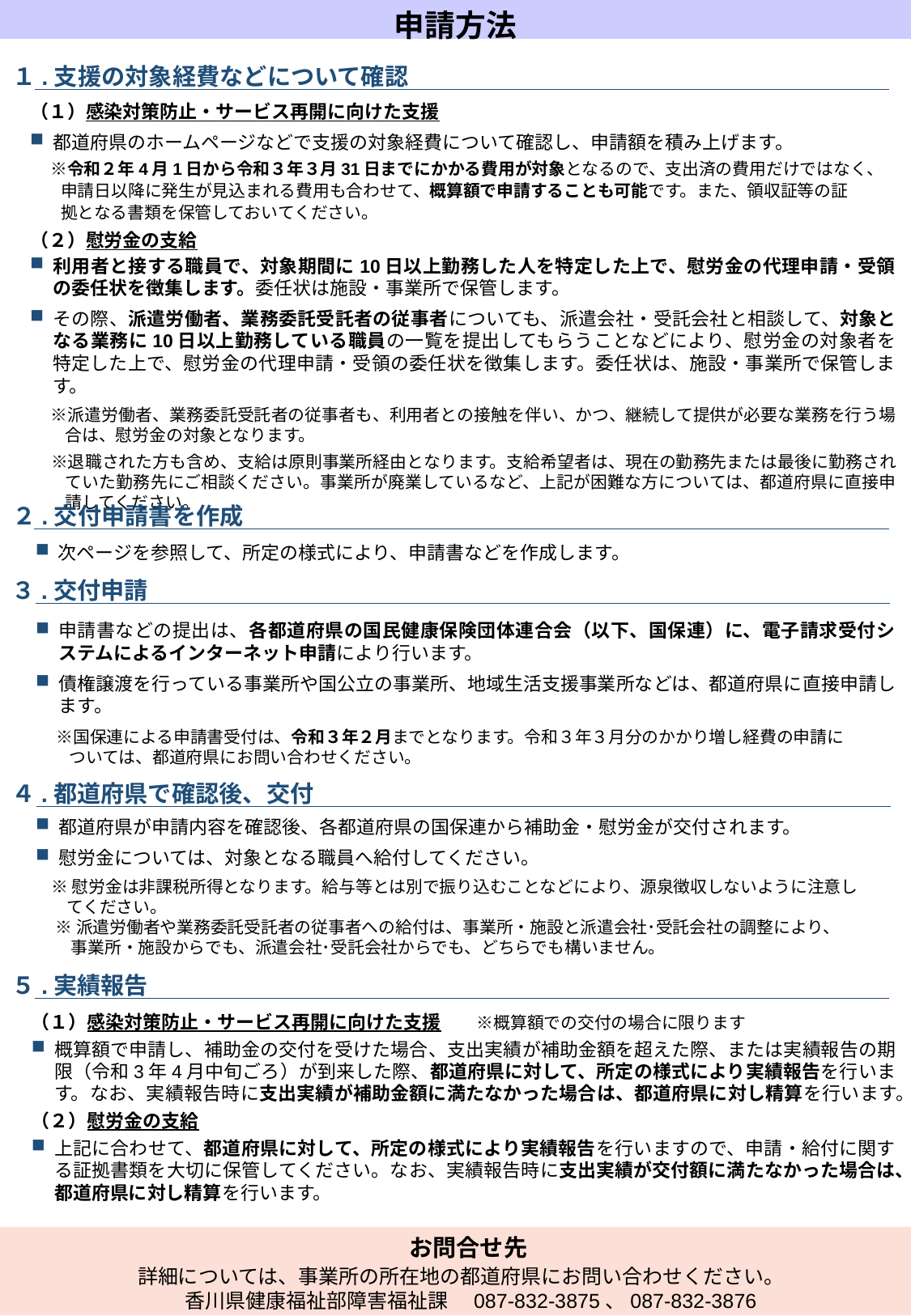

申請方法
１.支援の対象経費などについて確認
（１）感染対策防止・サービス再開に向けた支援
都道府県のホームページなどで支援の対象経費について確認し、申請額を積み上げます。
　 ※令和２年4月1日から令和３年３月31日までにかかる費用が対象となるので、支出済の費用だけではなく、
       申請日以降に発生が見込まれる費用も合わせて、概算額で申請することも可能です。また、領収証等の証
       拠となる書類を保管しておいてください。
（２）慰労金の支給
利用者と接する職員で、対象期間に10日以上勤務した人を特定した上で、慰労金の代理申請・受領の委任状を徴集します。委任状は施設・事業所で保管します。
その際、派遣労働者、業務委託受託者の従事者についても、派遣会社・受託会社と相談して、対象となる業務に10日以上勤務している職員の一覧を提出してもらうことなどにより、慰労金の対象者を特定した上で、慰労金の代理申請・受領の委任状を徴集します。委任状は、施設・事業所で保管します。
　 ※派遣労働者、業務委託受託者の従事者も、利用者との接触を伴い、かつ、継続して提供が必要な業務を行う場合は、慰労金の対象となります。
　 ※退職された方も含め、支給は原則事業所経由となります。支給希望者は、現在の勤務先または最後に勤務されていた勤務先にご相談ください。事業所が廃業しているなど、上記が困難な方については、都道府県に直接申請してください。
２.交付申請書を作成
次ページを参照して、所定の様式により、申請書などを作成します。
３.交付申請
申請書などの提出は、各都道府県の国民健康保険団体連合会（以下、国保連）に、電子請求受付システムによるインターネット申請により行います。
債権譲渡を行っている事業所や国公立の事業所、地域生活支援事業所などは、都道府県に直接申請します。
　 ※国保連による申請書受付は、令和３年２月までとなります。令和３年３月分のかかり増し経費の申請に
　　ついては、都道府県にお問い合わせください。
４.都道府県で確認後、交付
都道府県が申請内容を確認後、各都道府県の国保連から補助金・慰労金が交付されます。
慰労金については、対象となる職員へ給付してください。
    ※慰労金は非課税所得となります。給与等とは別で振り込むことなどにより、源泉徴収しないように注意し
       てください。
  ※派遣労働者や業務委託受託者の従事者への給付は、事業所・施設と派遣会社･受託会社の調整により、
     事業所・施設からでも、派遣会社･受託会社からでも、どちらでも構いません。

５.実績報告
（１）感染対策防止・サービス再開に向けた支援　　※概算額での交付の場合に限ります
概算額で申請し、補助金の交付を受けた場合、支出実績が補助金額を超えた際、または実績報告の期限（令和3年4月中旬ごろ）が到来した際、都道府県に対して、所定の様式により実績報告を行います。なお、実績報告時に支出実績が補助金額に満たなかった場合は、都道府県に対し精算を行います。
（２）慰労金の支給
上記に合わせて、都道府県に対して、所定の様式により実績報告を行いますので、申請・給付に関する証拠書類を大切に保管してください。なお、実績報告時に支出実績が交付額に満たなかった場合は、都道府県に対し精算を行います。

お問合せ先
詳細については、事業所の所在地の都道府県にお問い合わせください。
　香川県健康福祉部障害福祉課　087-832-3875、087-832-3876